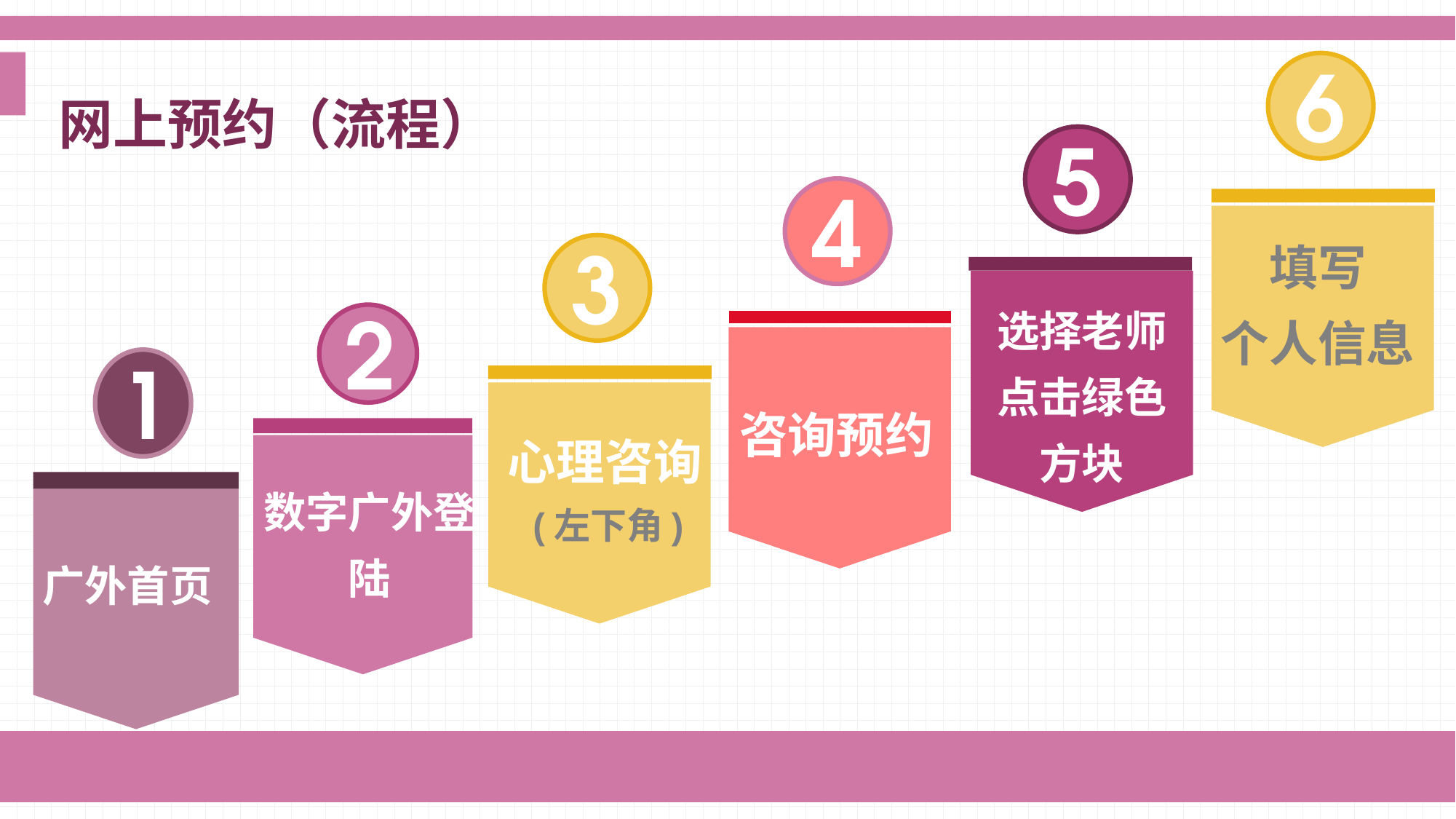

6
网上预约（流程）
5
4

填写
个人信息

3

选择老师
点击绿色方块
2

1

咨询预约

心理咨询(左下角)

数字广外登陆

广外首页